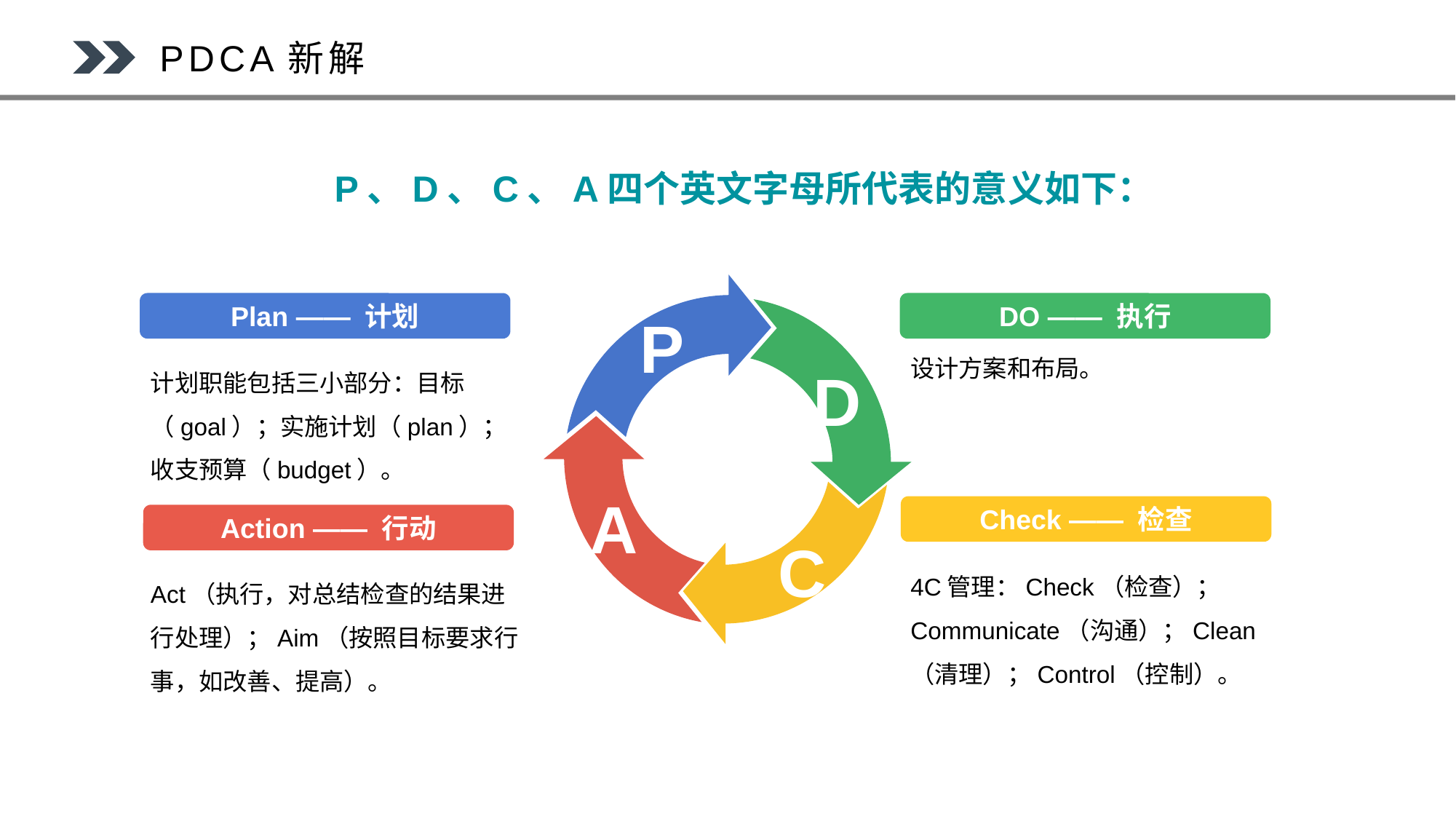

PDCA新解

P、D、C、A四个英文字母所代表的意义如下：
P
D
A
C
Plan —— 计划
DO —— 执行
计划职能包括三小部分：目标（goal）；实施计划（plan）；收支预算（budget）。
设计方案和布局。
Check —— 检查
Action —— 行动
4C管理：Check（检查）；Communicate（沟通）；Clean （清理）；Control（控制）。
Act（执行，对总结检查的结果进行处理）；Aim（按照目标要求行事，如改善、提高）。